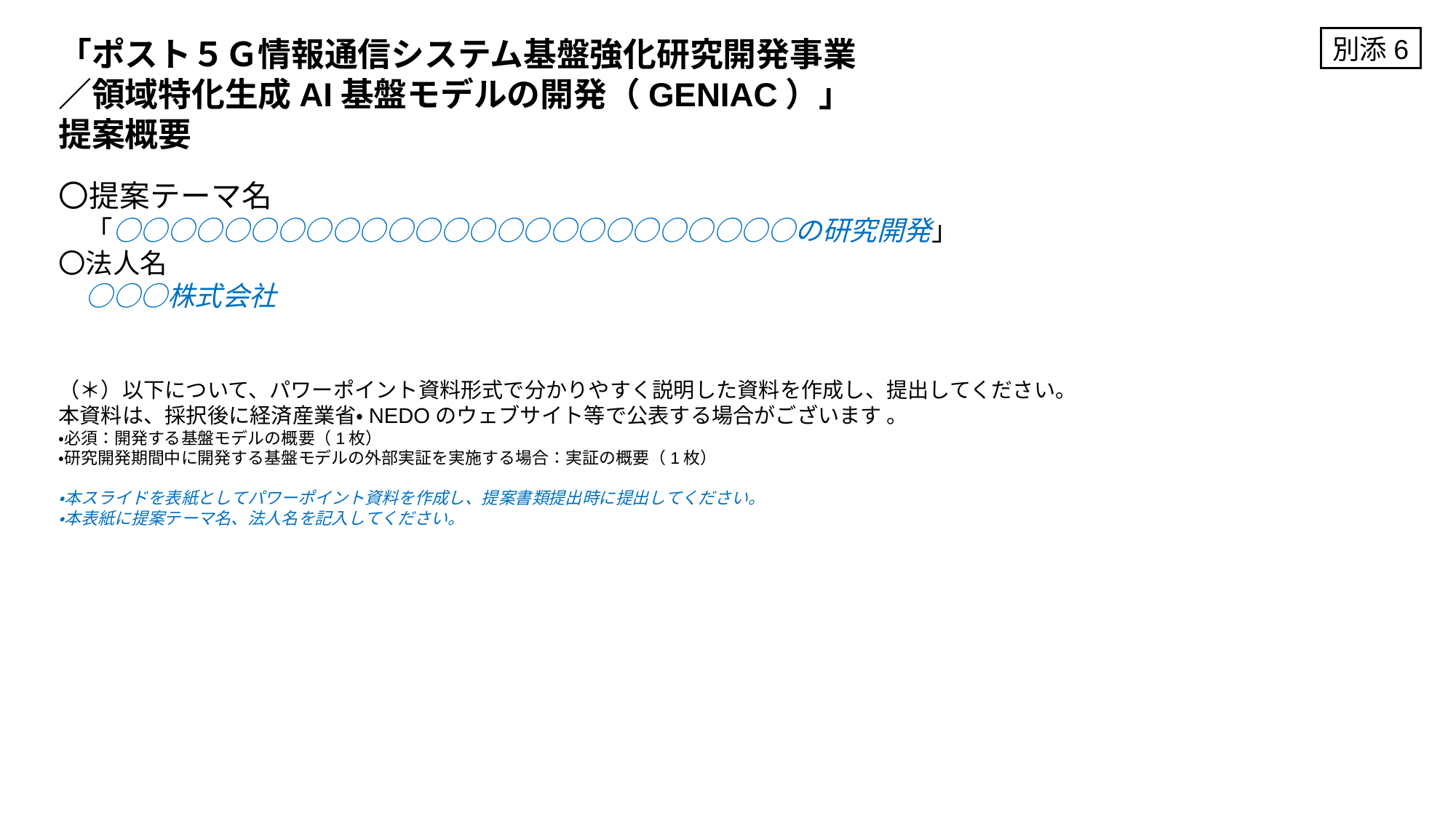

「ポスト５Ｇ情報通信システム基盤強化研究開発事業
／領域特化生成AI基盤モデルの開発（GENIAC）」
提案概要
別添6
〇提案テーマ名
　「○○○○○○○○○○○○○○○○○○○○○○○○○の研究開発」
〇法人名
　○○○株式会社
（＊）以下について、パワーポイント資料形式で分かりやすく説明した資料を作成し、提出してください。
本資料は、採択後に経済産業省・NEDOのウェブサイト等で公表する場合がございます 。
・必須：開発する基盤モデルの概要（1枚）
・研究開発期間中に開発する基盤モデルの外部実証を実施する場合：実証の概要（1枚）

・本スライドを表紙としてパワーポイント資料を作成し、提案書類提出時に提出してください。
・本表紙に提案テーマ名、法人名を記入してください。